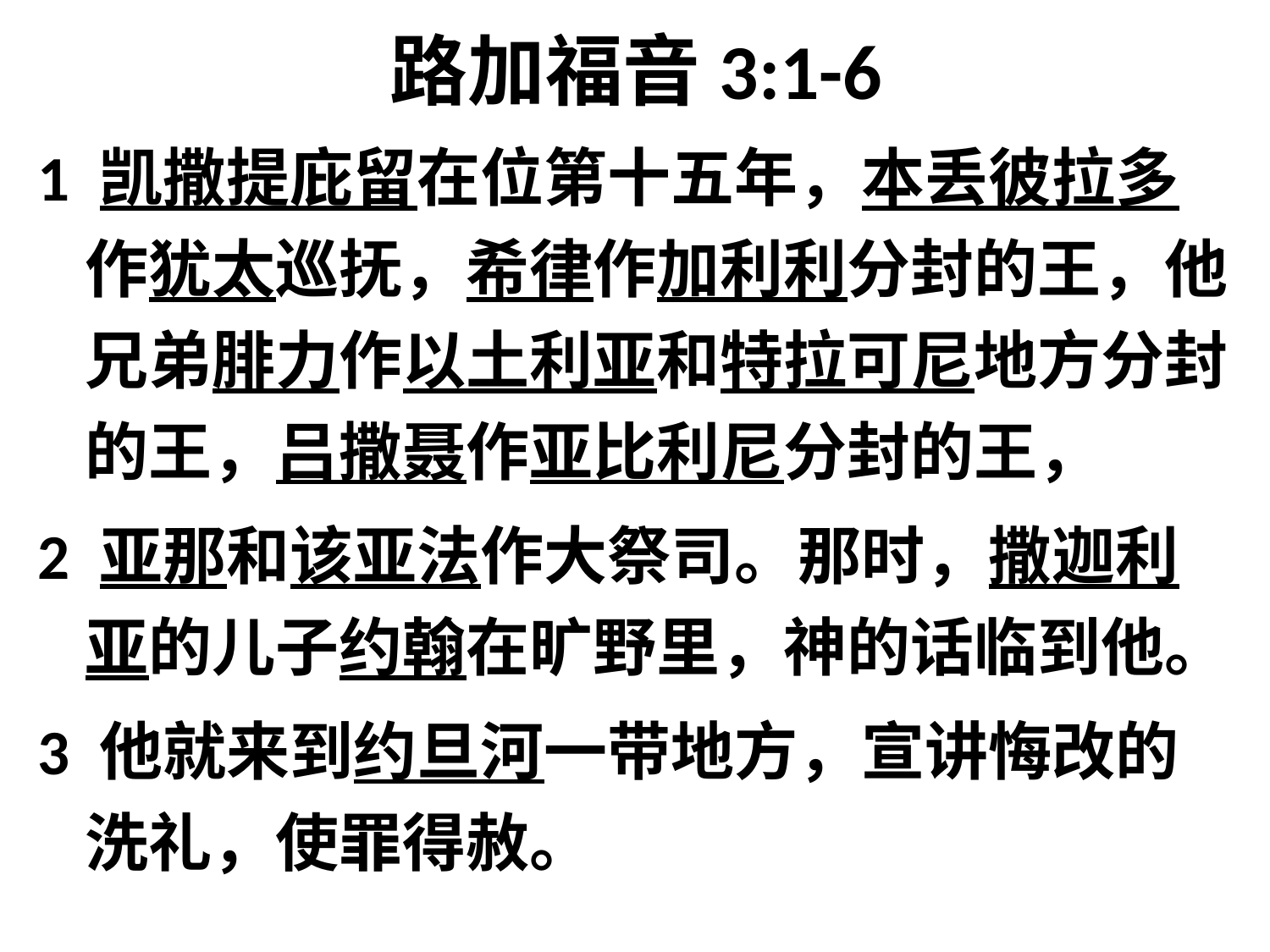

# 路加福音3:1-6
1 凯撒提庇留在位第十五年，本丢彼拉多作犹太巡抚，希律作加利利分封的王，他兄弟腓力作以土利亚和特拉可尼地方分封的王，吕撒聂作亚比利尼分封的王，
2 亚那和该亚法作大祭司。那时，撒迦利亚的儿子约翰在旷野里，神的话临到他。
3 他就来到约旦河一带地方，宣讲悔改的洗礼，使罪得赦。